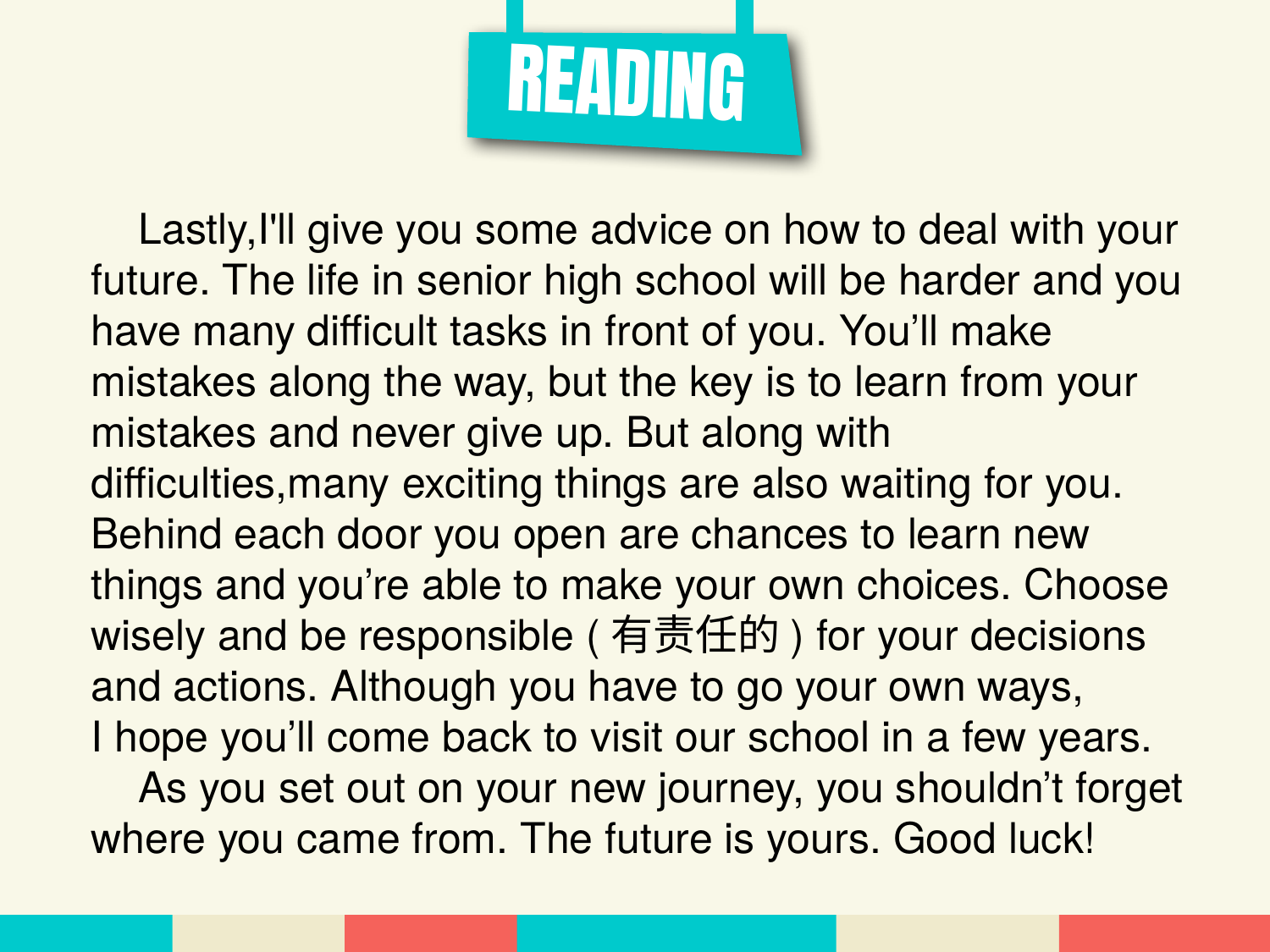

READING

    Lastly,I'll give you some advice on how to deal with your future. The life in senior high school will be harder and you have many difficult tasks in front of you. You’ll make mistakes along the way, but the key is to learn from your mistakes and never give up. But along with difficulties,many exciting things are also waiting for you. Behind each door you open are chances to learn new things and you’re able to make your own choices. Choose wisely and be responsible (有责任的) for your decisions and actions. Although you have to go your own ways, I hope you’ll come back to visit our school in a few years.
    As you set out on your new journey, you shouldn’t forget where you came from. The future is yours. Good luck!